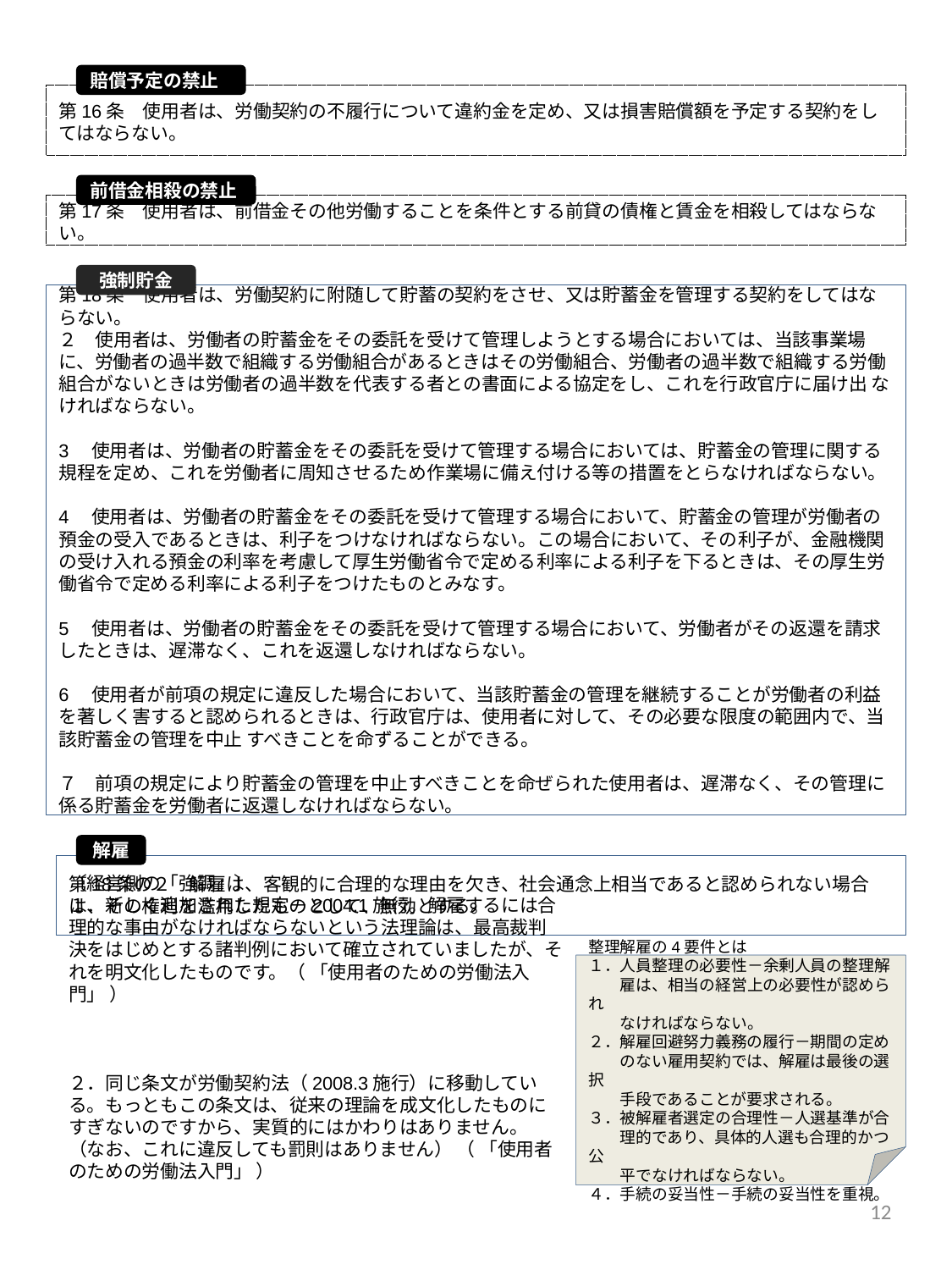

賠償予定の禁止

第16条　使用者は、労働契約の不履行について違約金を定め、又は損害賠償額を予定する契約をしてはならない。

前借金相殺の禁止

第17条　使用者は、前借金その他労働することを条件とする前貸の債権と賃金を相殺してはならない。

強制貯金
第18条　使用者は、労働契約に附随して貯蓄の契約をさせ、又は貯蓄金を管理する契約をしてはならない。
２　使用者は、労働者の貯蓄金をその委託を受けて管理しようとする場合においては、当該事業場に、労働者の過半数で組織する労働組合があるときはその労働組合、労働者の過半数で組織する労働組合がないときは労働者の過半数を代表する者との書面による協定をし、これを行政官庁に届け出 なければならない。

3　使用者は、労働者の貯蓄金をその委託を受けて管理する場合においては、貯蓄金の管理に関する規程を定め、これを労働者に周知させるため作業場に備え付ける等の措置をとらなければならない。

4　使用者は、労働者の貯蓄金をその委託を受けて管理する場合において、貯蓄金の管理が労働者の預金の受入であるときは、利子をつけなければならない。この場合において、その利子が、金融機関の受け入れる預金の利率を考慮して厚生労働省令で定める利率による利子を下るときは、その厚生労働省令で定める利率による利子をつけたものとみなす。

5　使用者は、労働者の貯蓄金をその委託を受けて管理する場合において、労働者がその返還を請求したときは、遅滞なく、これを返還しなければならない。

6　使用者が前項の規定に違反した場合において、当該貯蓄金の管理を継続することが労働者の利益を著しく害すると認められるときは、行政官庁は、使用者に対して、その必要な限度の範囲内で、当該貯蓄金の管理を中止 すべきことを命ずることができる。

７　前項の規定により貯蓄金の管理を中止すべきことを命ぜられた使用者は、遅滞なく、その管理に係る貯蓄金を労働者に返還しなければならない。

解雇
第18条の２　解雇は、客観的に合理的な理由を欠き、社会通念上相当であると認められない場合は、その権利を濫用したものとして、無効とする。

〔経営側の「強調」〕
１．新しく追加された規定－2004.1施行。解雇するには合理的な事由がなければならないという法理論は、最高裁判決をはじめとする諸判例において確立されていましたが、それを明文化したものです。（ 「使用者のための労働法入門」 ）

２．同じ条文が労働契約法（2008.3施行）に移動している。もっともこの条文は、従来の理論を成文化したものにすぎないのですから、実質的にはかわりはありません。（なお、これに違反しても罰則はありません） （ 「使用者のための労働法入門」 ）

整理解雇の4要件とは
１．人員整理の必要性－余剰人員の整理解
　　雇は、相当の経営上の必要性が認められ
　　なければならない。
２．解雇回避努力義務の履行－期間の定め
　　のない雇用契約では、解雇は最後の選択
　　手段であることが要求される。
３．被解雇者選定の合理性－人選基準が合
　　理的であり、具体的人選も合理的かつ公
　　平でなければならない。
４．手続の妥当性－手続の妥当性を重視。
12